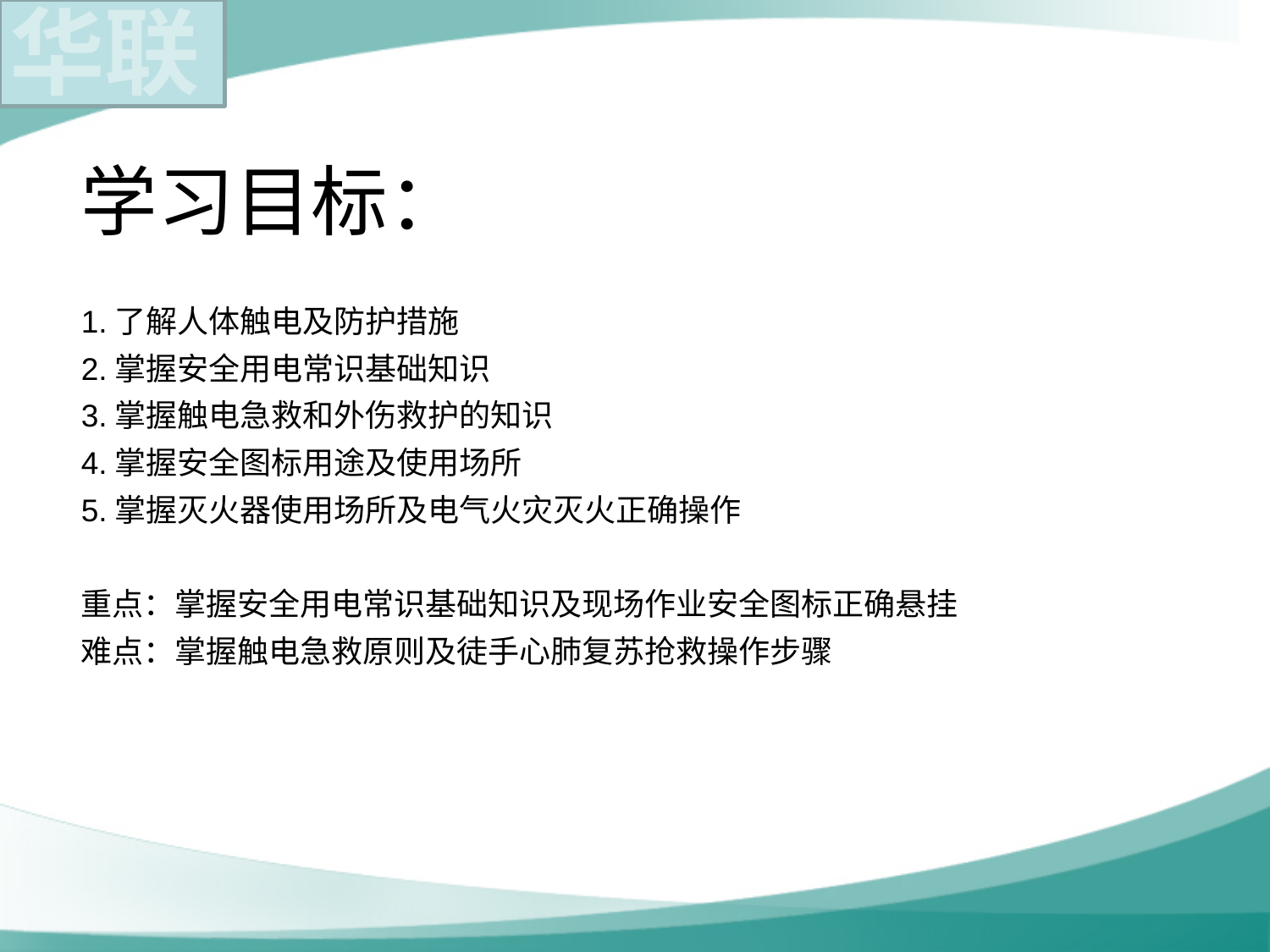

# 学习目标： 1.了解人体触电及防护措施 2.掌握安全用电常识基础知识 3.掌握触电急救和外伤救护的知识 4.掌握安全图标用途及使用场所 5.掌握灭火器使用场所及电气火灾灭火正确操作 重点：掌握安全用电常识基础知识及现场作业安全图标正确悬挂 难点：掌握触电急救原则及徒手心肺复苏抢救操作步骤